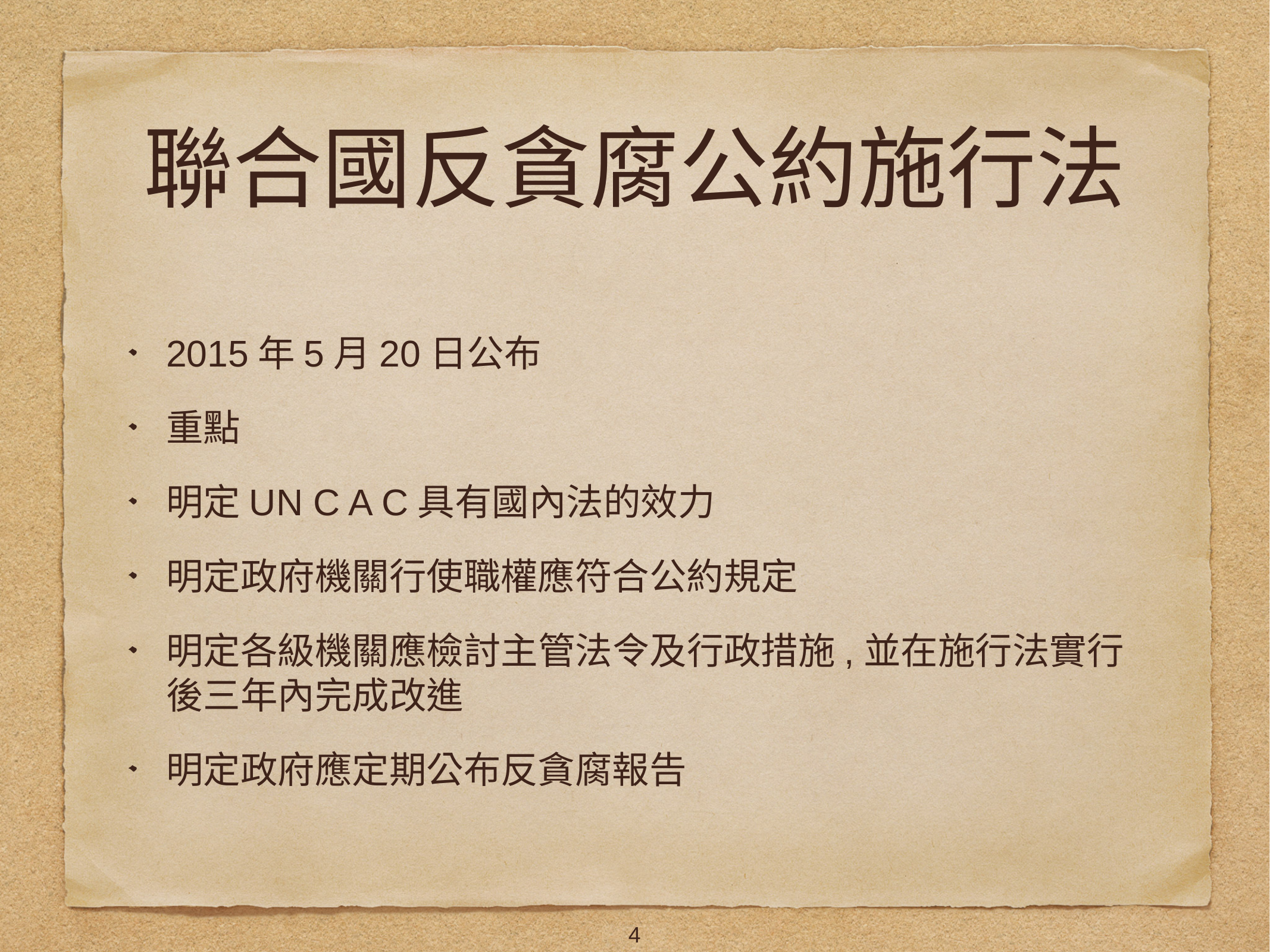

# 聯合國反貪腐公約施行法
2015年5月20日公布
重點
明定UN C A C具有國內法的效力
明定政府機關行使職權應符合公約規定
明定各級機關應檢討主管法令及行政措施,並在施行法實行後三年內完成改進
明定政府應定期公布反貪腐報告
4